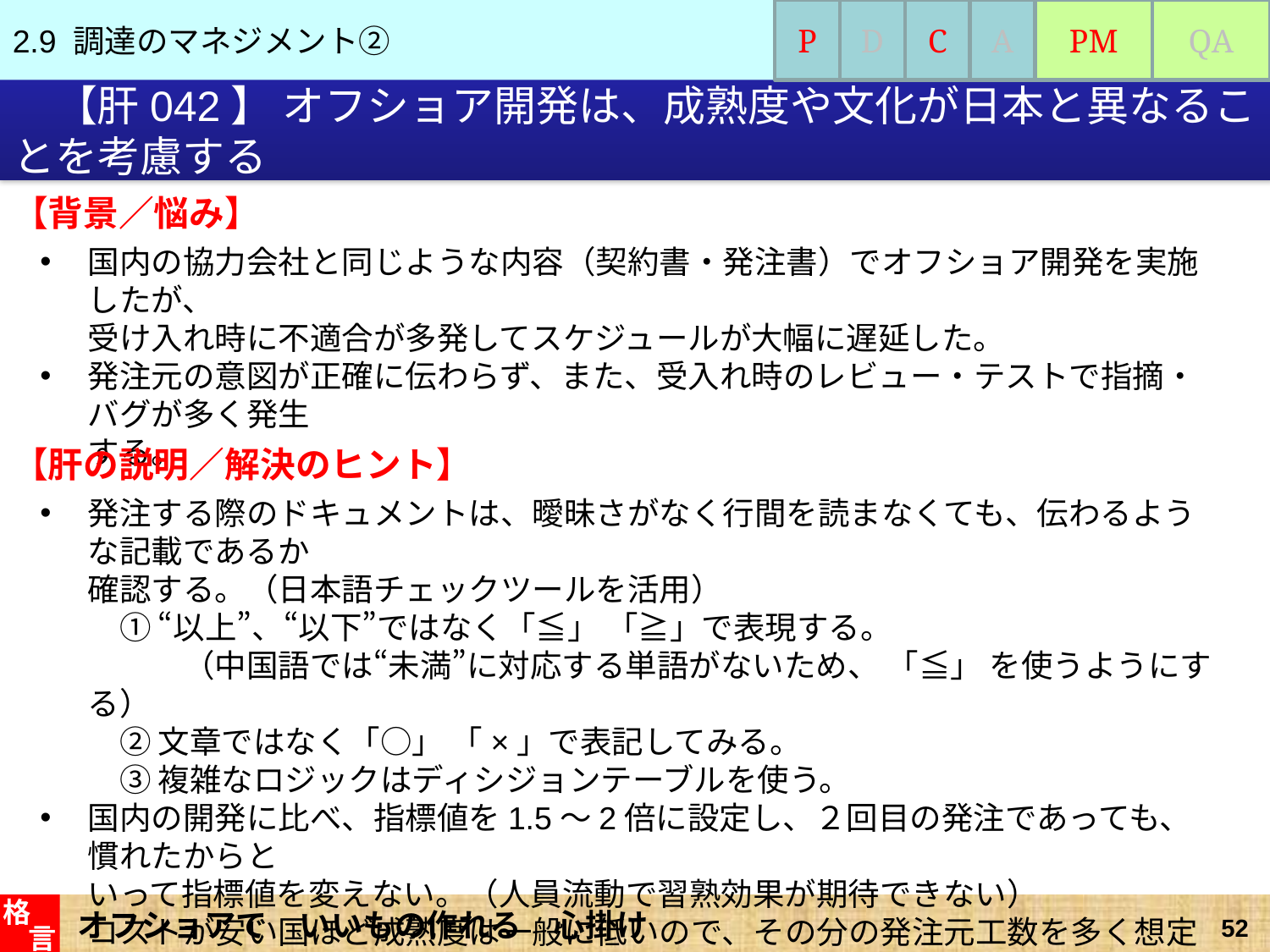

2.9 調達のマネジメント②
P
D
C
A
PM
QA
# 【肝042】 オフショア開発は、成熟度や文化が日本と異なることを考慮する
【背景／悩み】
国内の協力会社と同じような内容（契約書・発注書）でオフショア開発を実施したが、
受け入れ時に不適合が多発してスケジュールが大幅に遅延した。
発注元の意図が正確に伝わらず、また、受入れ時のレビュー・テストで指摘・バグが多く発生
する。
【肝の説明／解決のヒント】
発注する際のドキュメントは、曖昧さがなく行間を読まなくても、伝わるような記載であるか
確認する。（日本語チェックツールを活用）
　① “以上”、“以下”ではなく「≦」 「≧」で表現する。
　　　（中国語では“未満”に対応する単語がないため、 「≦」 を使うようにする）
　② 文章ではなく「○」 「×」で表記してみる。
　③ 複雑なロジックはディシジョンテーブルを使う。
国内の開発に比べ、指標値を1.5～2倍に設定し、２回目の発注であっても、慣れたからと
いって指標値を変えない。（人員流動で習熟効果が期待できない）
コストが安い国ほど成熟度は一般に低いので、その分の発注元工数を多く想定しておく。
実際にオフショア先の開発現場に出向き、実態を確認をすることは必須と考える。
オフショアで　いいもの作れる　心掛け
格
言
52